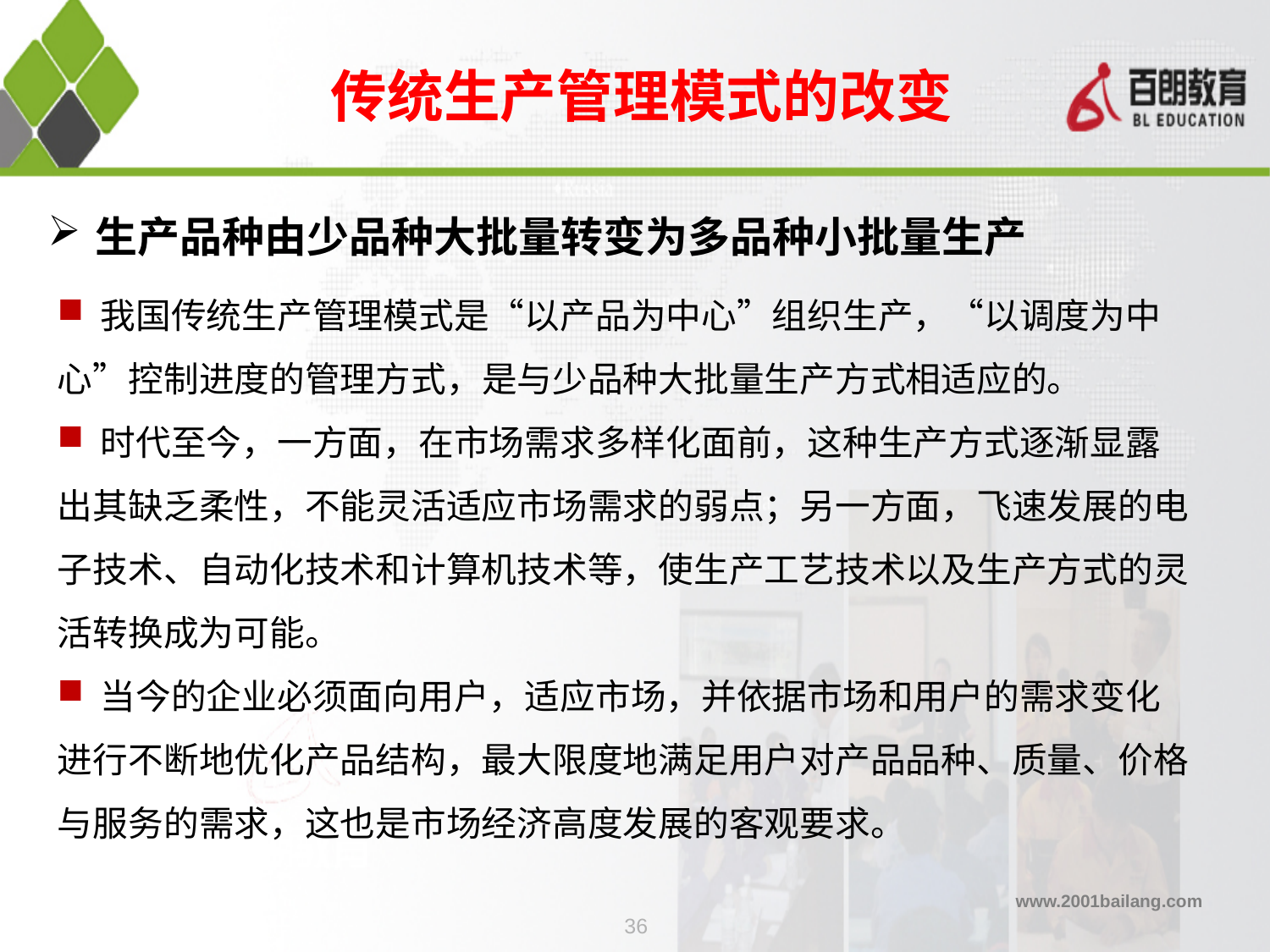

# 传统生产管理模式的改变
生产品种由少品种大批量转变为多品种小批量生产
 我国传统生产管理模式是“以产品为中心”组织生产，“以调度为中心”控制进度的管理方式，是与少品种大批量生产方式相适应的。
 时代至今，一方面，在市场需求多样化面前，这种生产方式逐渐显露出其缺乏柔性，不能灵活适应市场需求的弱点；另一方面，飞速发展的电子技术、自动化技术和计算机技术等，使生产工艺技术以及生产方式的灵活转换成为可能。
 当今的企业必须面向用户，适应市场，并依据市场和用户的需求变化进行不断地优化产品结构，最大限度地满足用户对产品品种、质量、价格与服务的需求，这也是市场经济高度发展的客观要求。
36